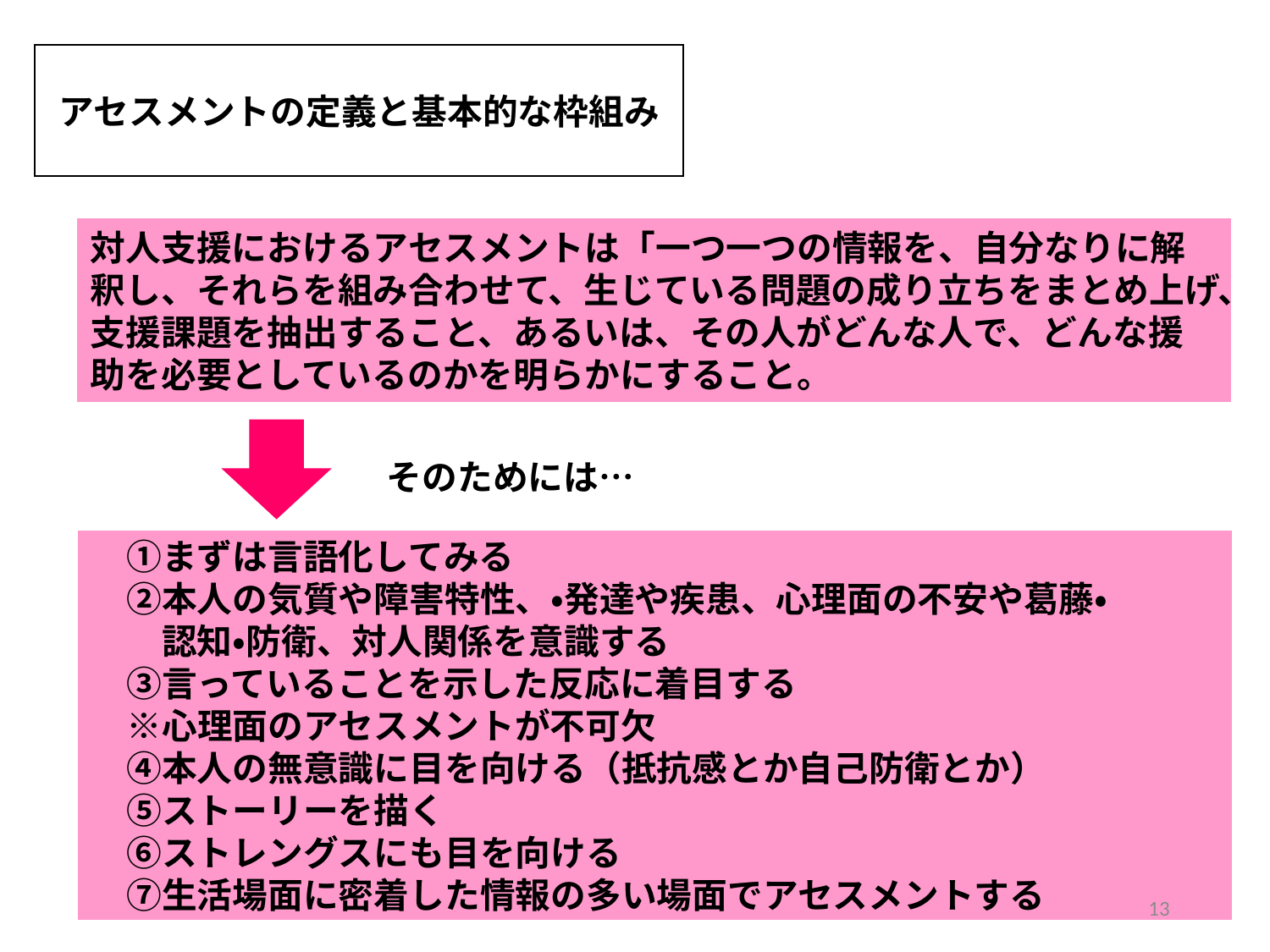

アセスメントの定義と基本的な枠組み
対人支援におけるアセスメントは「一つ一つの情報を、自分なりに解釈し、それらを組み合わせて、生じている問題の成り立ちをまとめ上げ、支援課題を抽出すること、あるいは、その人がどんな人で、どんな援助を必要としているのかを明らかにすること。

そのためには…
　①まずは言語化してみる
　②本人の気質や障害特性、・発達や疾患、心理面の不安や葛藤・
　　認知・防衛、対人関係を意識する
　③言っていることを示した反応に着目する
　※心理面のアセスメントが不可欠
　④本人の無意識に目を向ける（抵抗感とか自己防衛とか）
　⑤ストーリーを描く
　⑥ストレングスにも目を向ける
　⑦生活場面に密着した情報の多い場面でアセスメントする
13